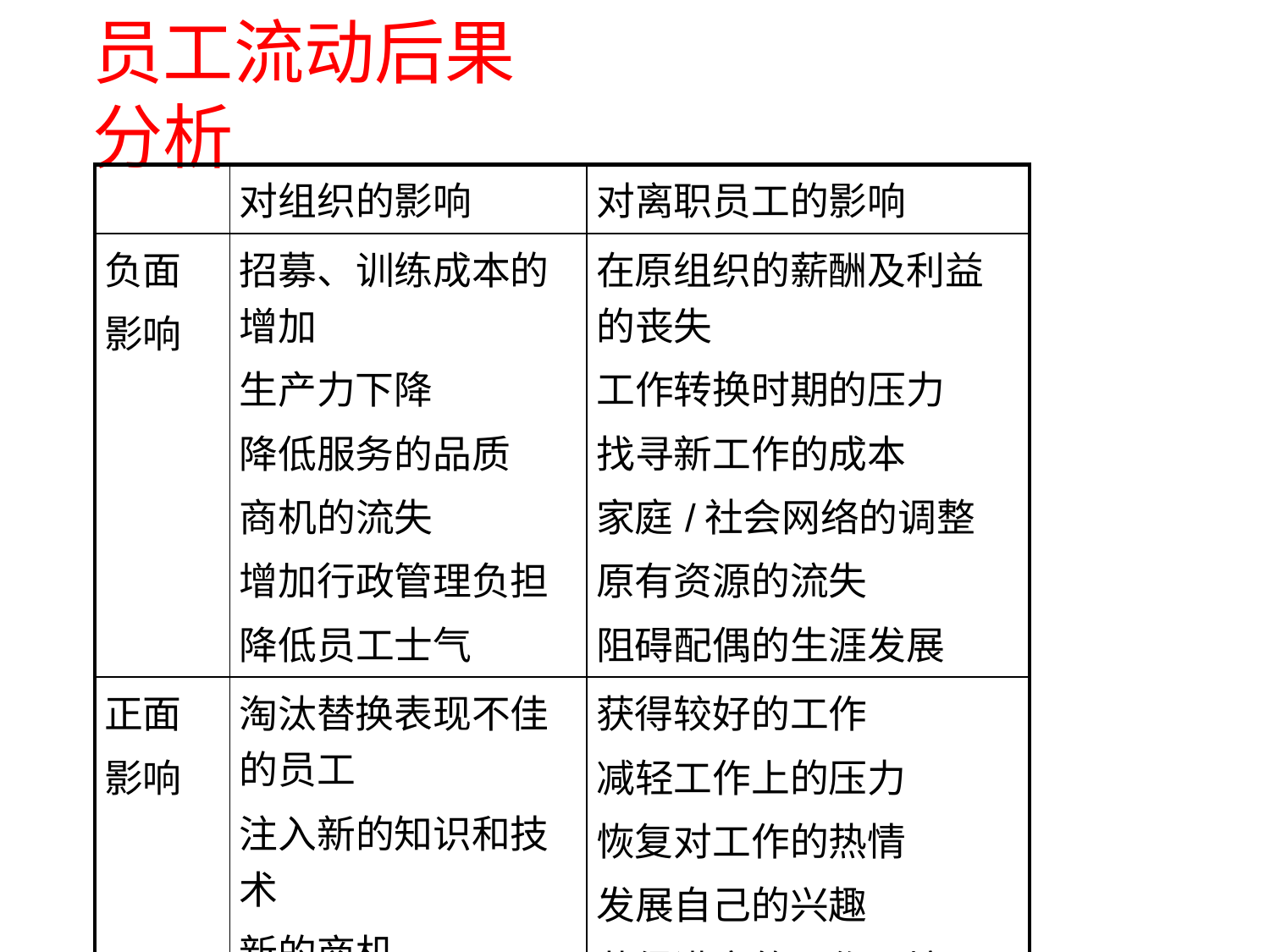

# 员工流动后果分析
|  | 对组织的影响 | 对离职员工的影响 |
| --- | --- | --- |
| 负面 影响 | 招募、训练成本的增加 生产力下降 降低服务的品质 商机的流失 增加行政管理负担 降低员工士气 | 在原组织的薪酬及利益的丧失 工作转换时期的压力 找寻新工作的成本 家庭/社会网络的调整 原有资源的流失 阻碍配偶的生涯发展 |
| 正面 影响 | 淘汰替换表现不佳的员工 注入新的知识和技术 新的商机 节省人事成本 升迁渠道的畅通 员工权责的增加 | 获得较好的工作 减轻工作上的压力 恢复对工作的热情 发展自己的兴趣 获得满意的工作环境 帮助配偶的生涯发展 |